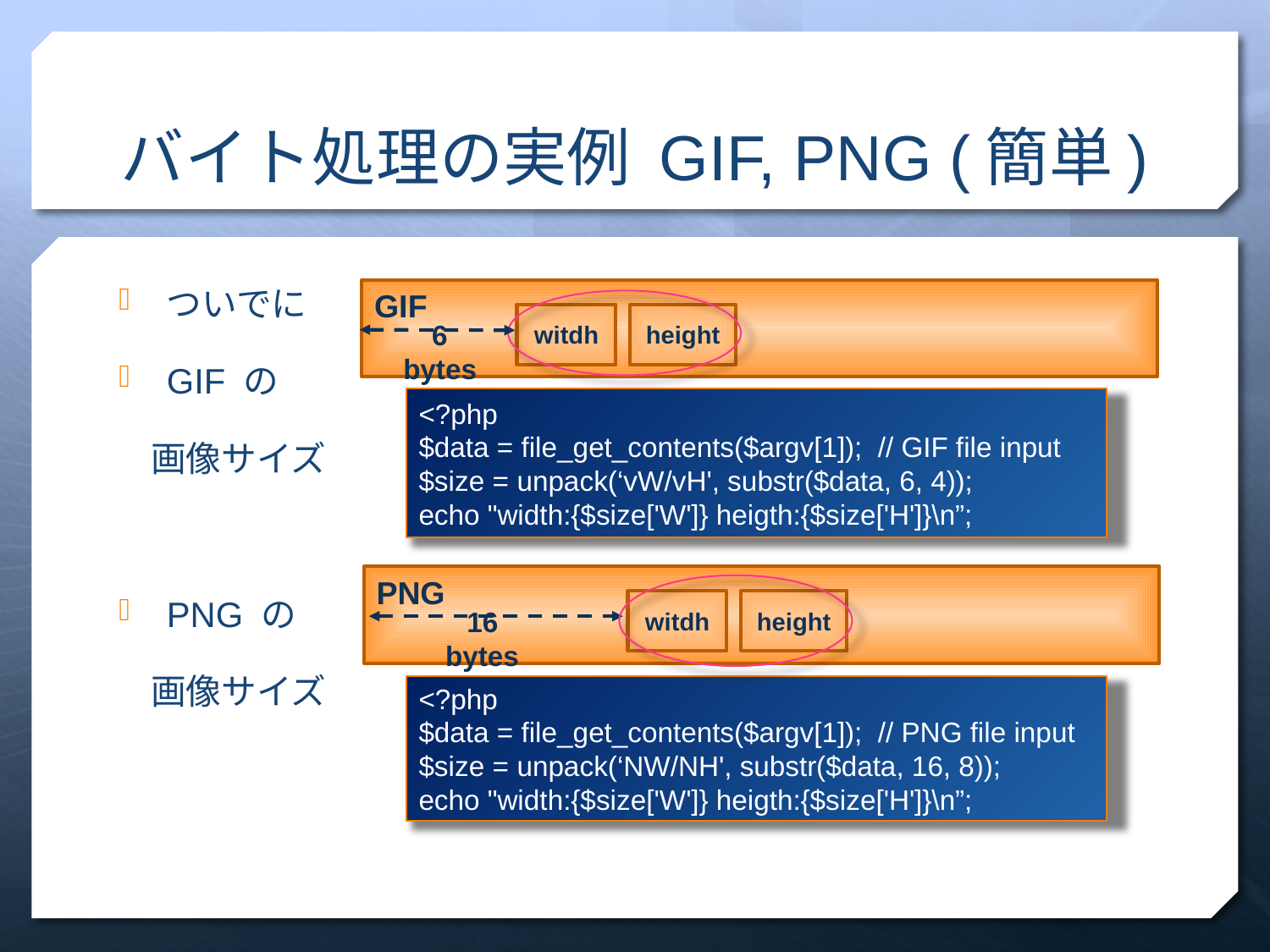

# バイト処理の実例 GIF, PNG (簡単)
ついでに
GIF の
   画像サイズ

PNG の
   画像サイズ

GIF

witdh
height
6 bytes
<?php
$data = file_get_contents($argv[1]);  // GIF file input
$size = unpack(‘vW/vH', substr($data, 6, 4));
echo "width:{$size['W']} heigth:{$size['H']}\n”;
PNG

witdh
height
16 bytes
<?php
$data = file_get_contents($argv[1]);  // PNG file input
$size = unpack(‘NW/NH', substr($data, 16, 8));
echo "width:{$size['W']} heigth:{$size['H']}\n”;